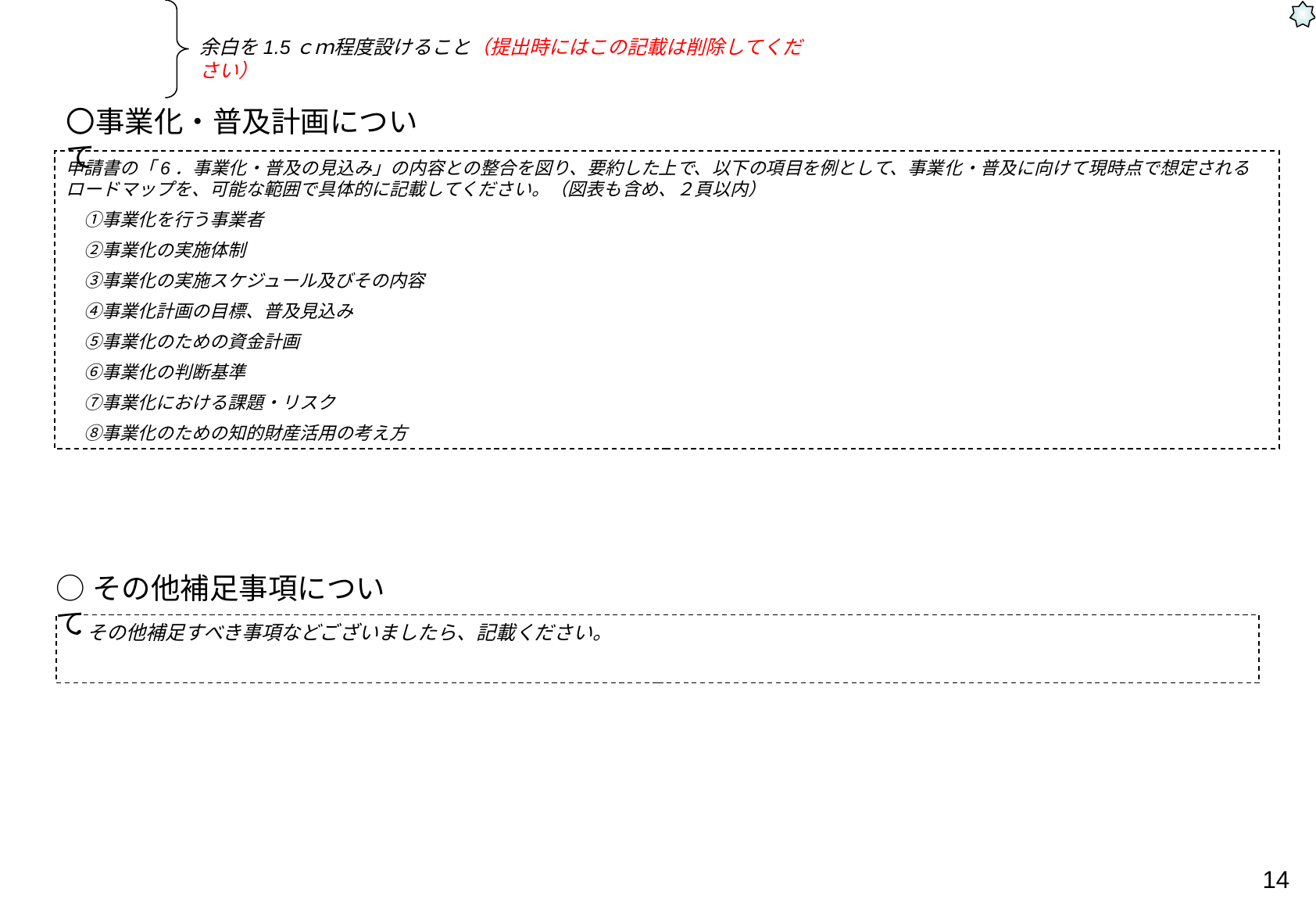

余白を1.5ｃｍ程度設けること（提出時にはこの記載は削除してください）
〇事業化・普及計画について
申請書の「6．事業化・普及の見込み」の内容との整合を図り、要約した上で、以下の項目を例として、事業化・普及に向けて現時点で想定されるロードマップを、可能な範囲で具体的に記載してください。（図表も含め、２頁以内）
　①事業化を行う事業者
　②事業化の実施体制
　③事業化の実施スケジュール及びその内容
　④事業化計画の目標、普及見込み
　⑤事業化のための資金計画
　⑥事業化の判断基準
　⑦事業化における課題・リスク
　⑧事業化のための知的財産活用の考え方
○その他補足事項について
・その他補足すべき事項などございましたら、記載ください。

14